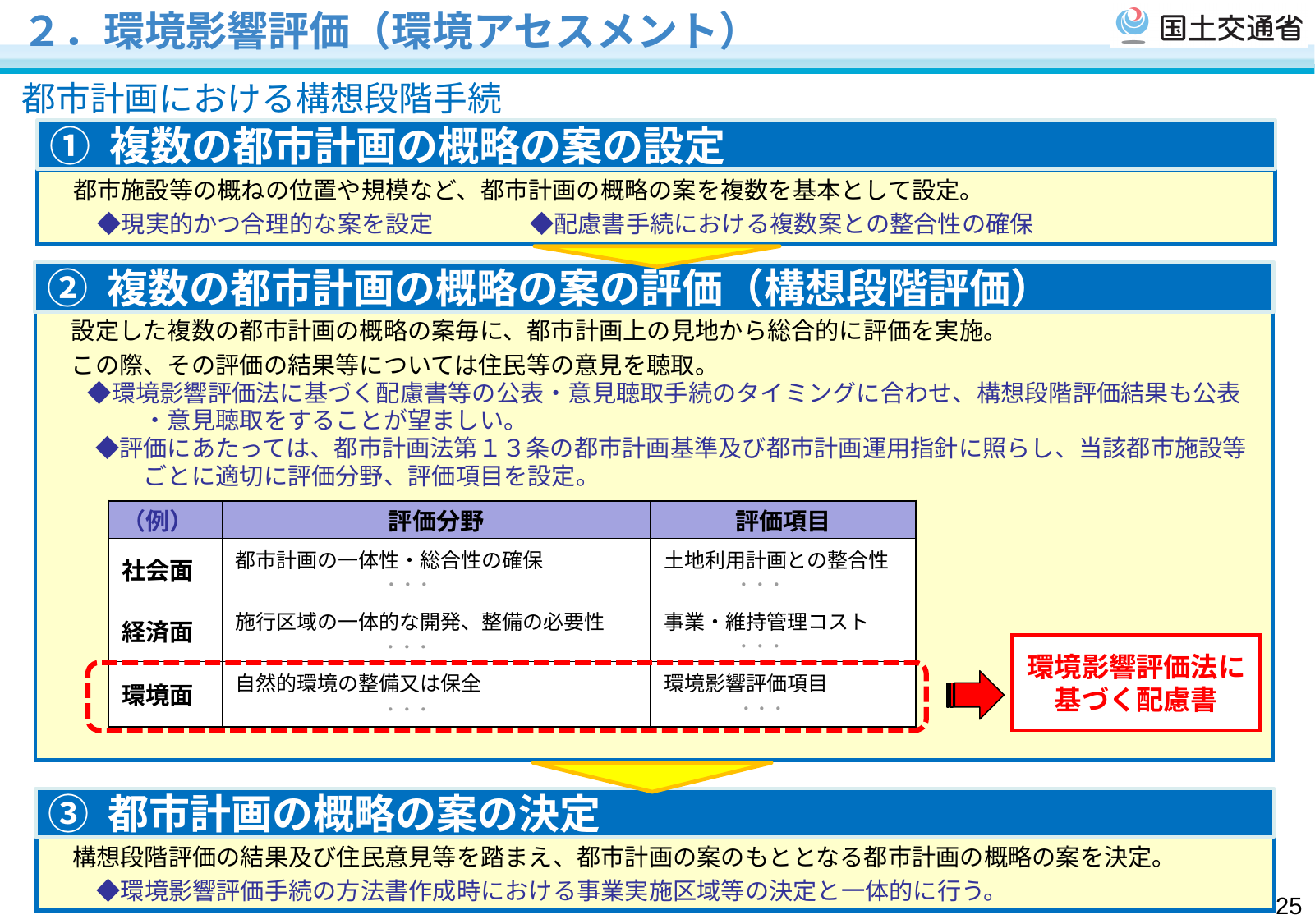

# ２．環境影響評価（環境アセスメント）
都市計画における構想段階手続
① 複数の都市計画の概略の案の設定
　都市施設等の概ねの位置や規模など、都市計画の概略の案を複数を基本として設定。
　　◆現実的かつ合理的な案を設定　　　　◆配慮書手続における複数案との整合性の確保

② 複数の都市計画の概略の案の評価（構想段階評価）
　設定した複数の都市計画の概略の案毎に、都市計画上の見地から総合的に評価を実施。
　この際、その評価の結果等については住民等の意見を聴取。
 　 ◆環境影響評価法に基づく配慮書等の公表・意見聴取手続のタイミングに合わせ、構想段階評価結果も公表
　　　　・意見聴取をすることが望ましい。
　　◆評価にあたっては、都市計画法第１３条の都市計画基準及び都市計画運用指針に照らし、当該都市施設等
　　　　ごとに適切に評価分野、評価項目を設定。

| （例） | 評価分野 | 評価項目 |
| --- | --- | --- |
| 社会面 | 都市計画の一体性・総合性の確保 | 土地利用計画との整合性 |
| 経済面 | 施行区域の一体的な開発、整備の必要性 | 事業・維持管理コスト |
| 環境面 | 自然的環境の整備又は保全 | 環境影響評価項目 |
・・・
・・・
・・・
・・・
・・・
・・・
環境影響評価法に基づく配慮書

③ 都市計画の概略の案の決定
　構想段階評価の結果及び住民意見等を踏まえ、都市計画の案のもととなる都市計画の概略の案を決定。
　　◆環境影響評価手続の方法書作成時における事業実施区域等の決定と一体的に行う。
25